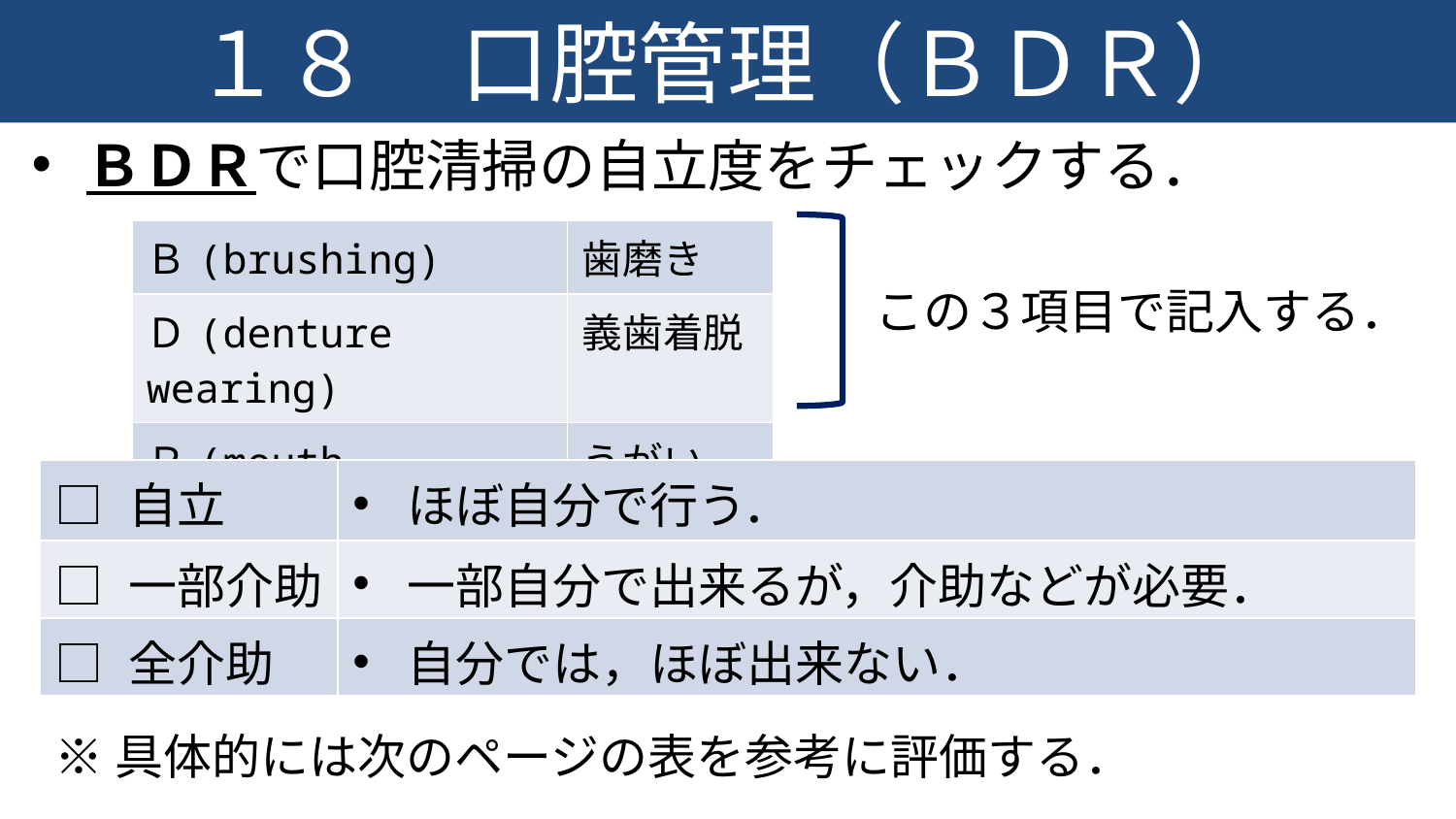

１８　口腔管理（ＢＤＲ）
ＢＤＲで口腔清掃の自立度をチェックする．

| Ｂ(brushing) | 歯磨き |
| --- | --- |
| Ｄ(denture wearing) | 義歯着脱 |
| Ｒ(mouth rinsing) | うがい |
この３項目で記入する．
| □ 自立 | ほぼ自分で行う． |
| --- | --- |
| □ 一部介助 | 一部自分で出来るが，介助などが必要． |
| □ 全介助 | 自分では，ほぼ出来ない． |
※具体的には次のページの表を参考に評価する．